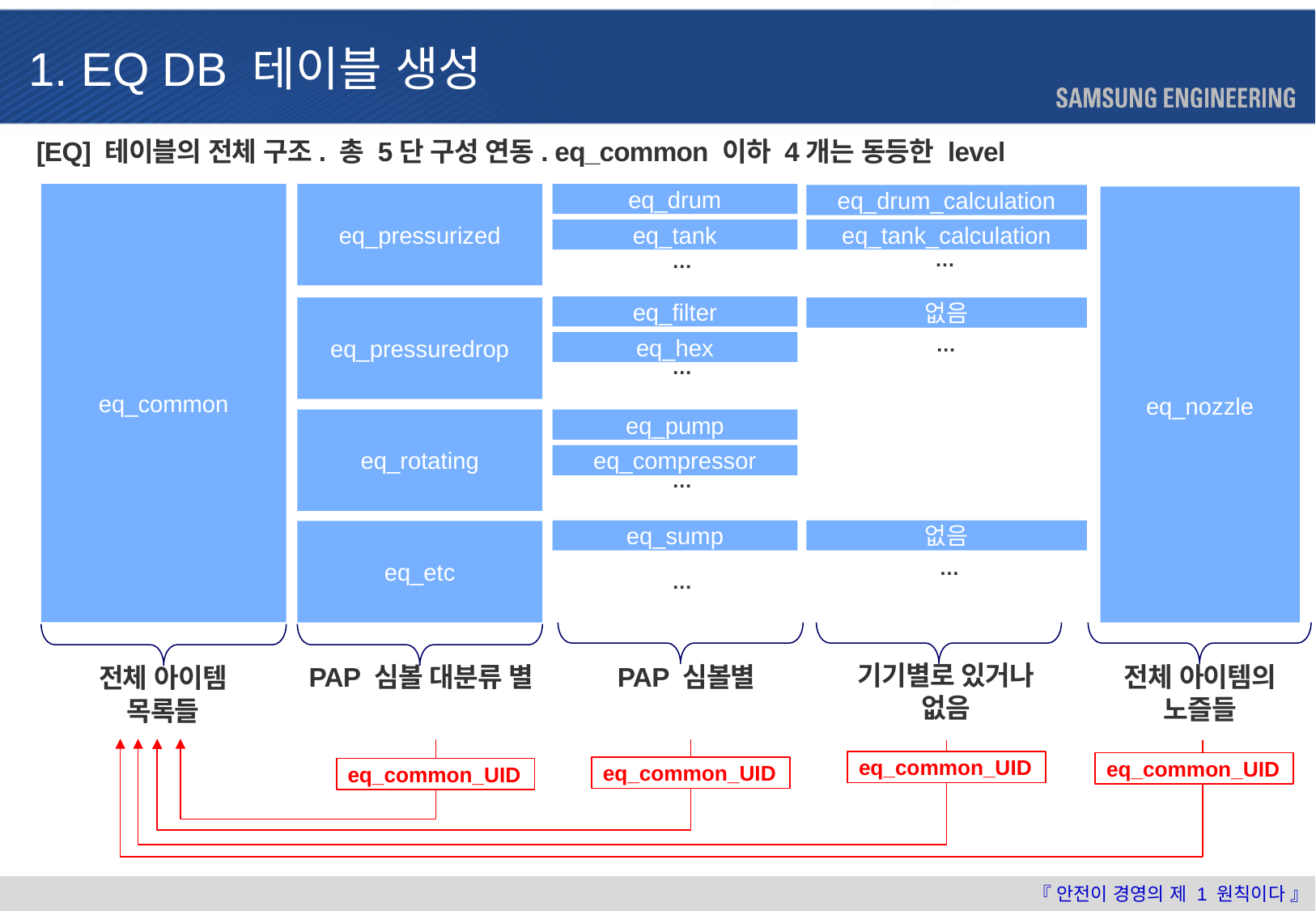

1. EQ DB 테이블 생성
[EQ] 테이블의 전체 구조. 총 5단 구성 연동. eq_common 이하 4개는 동등한 level
eq_common
eq_drum
eq_pressurized
eq_drum_calculation
eq_nozzle
eq_tank_calculation
eq_tank
…
…
eq_filter
eq_pressuredrop
없음
…
eq_hex
…
eq_pump
eq_rotating
eq_compressor
…
eq_sump
없음

eq_etc

…
…
기기별로 있거나 없음
전체 아이템의
노즐들
PAP 심볼 대분류 별
PAP 심볼별
전체 아이템
목록들

eq_common_UID
eq_common_UID
eq_common_UID
eq_common_UID